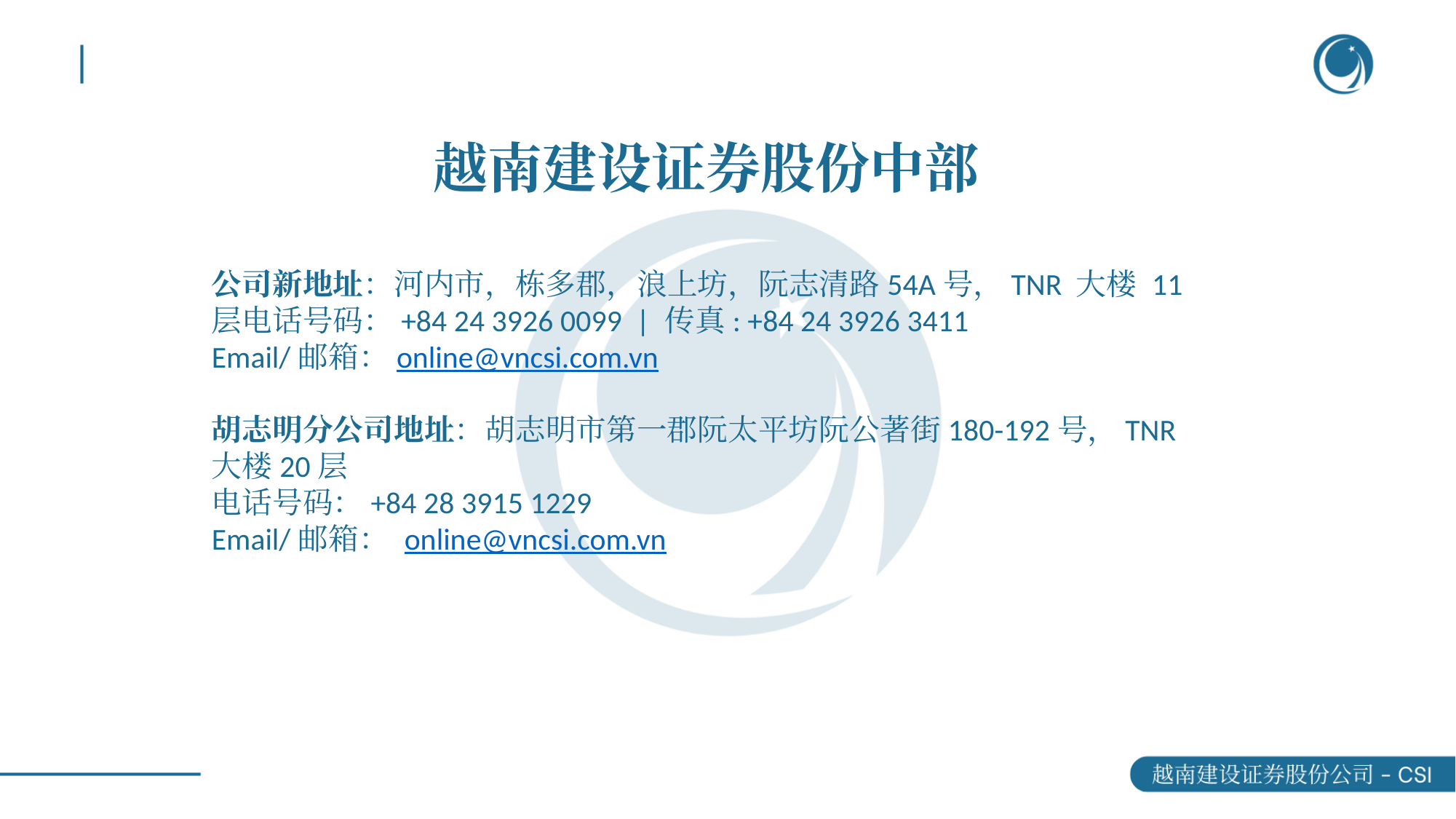

越南建设证券股份中部
公司新地址：河内市，栋多郡，浪上坊，阮志清路54A号，TNR 大楼 11层电话号码：+84 24 3926 0099  | 传真: +84 24 3926 3411
Email/邮箱：online@vncsi.com.vn
胡志明分公司地址：胡志明市第一郡阮太平坊阮公著街180-192号，TNR大楼20层
电话号码：+84 28 3915 1229
Email/邮箱： online@vncsi.com.vn
40